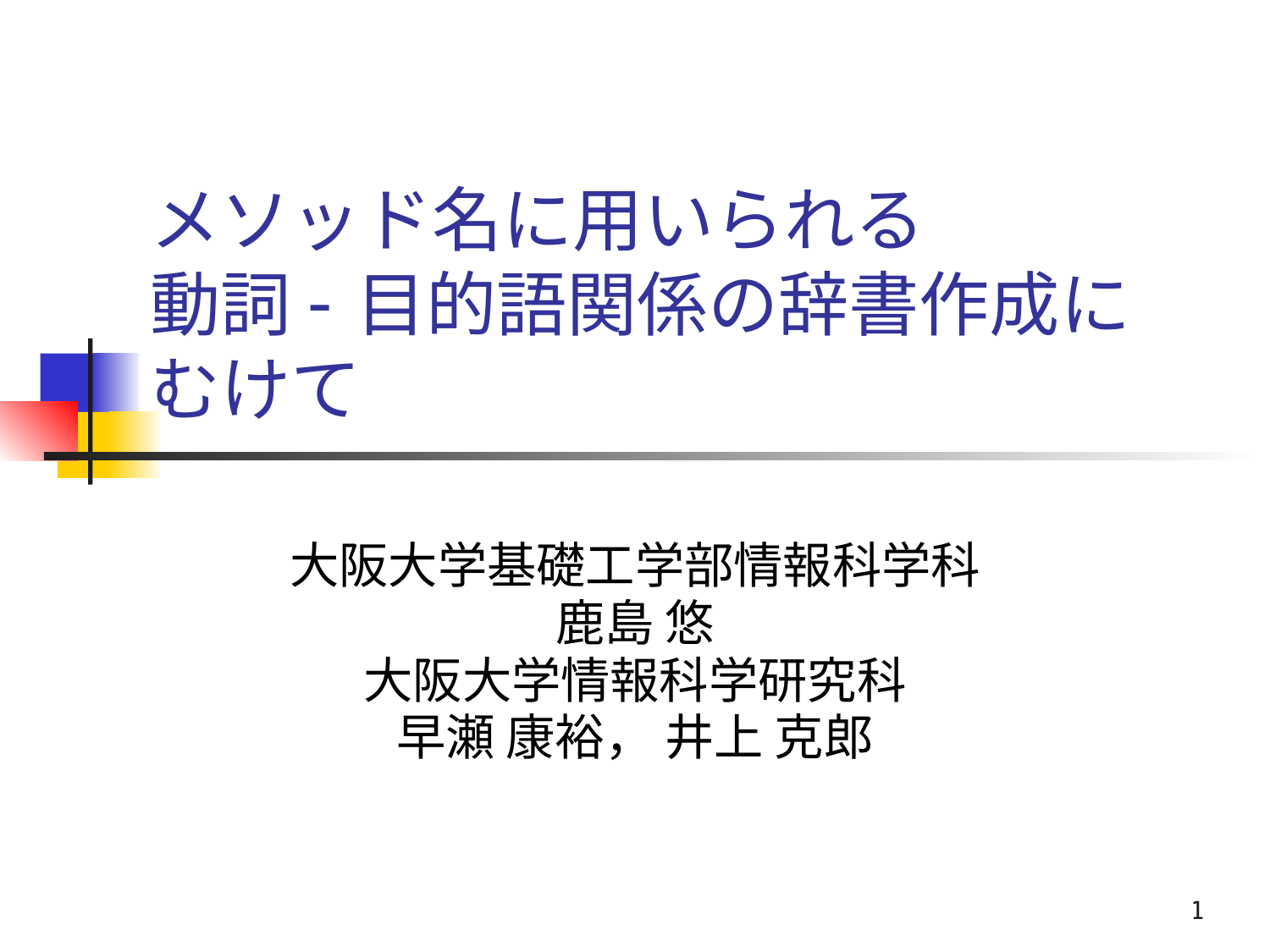

# メソッド名に用いられる 動詞-目的語関係の辞書作成に むけて
大阪大学基礎工学部情報科学科
鹿島 悠
大阪大学情報科学研究科
早瀬 康裕， 井上 克郎
1